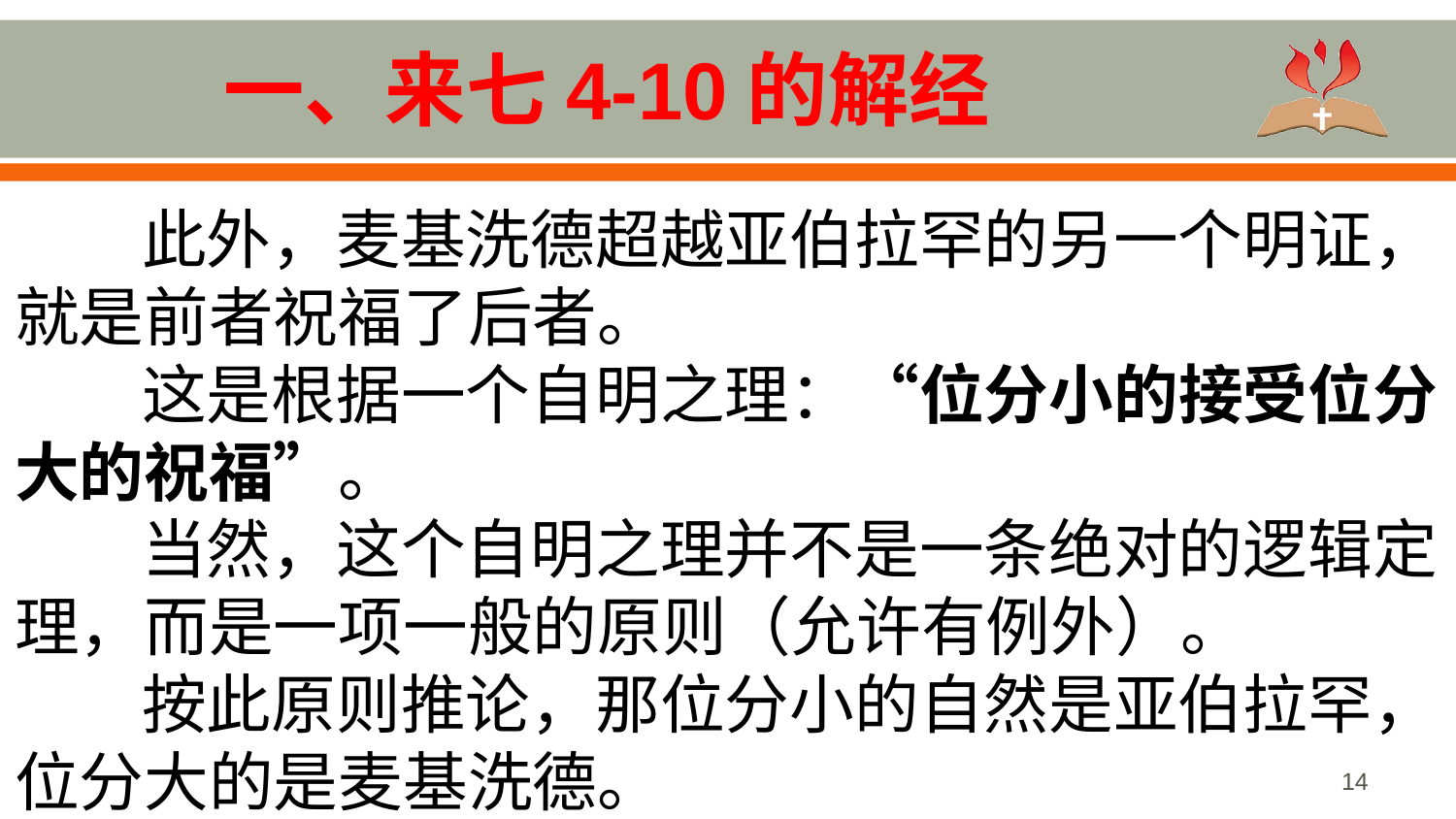

# 一、来七4-10的解经
此外，麦基洗德超越亚伯拉罕的另一个明证，就是前者祝福了后者。
这是根据一个自明之理：“位分小的接受位分大的祝福”。
当然，这个自明之理并不是一条绝对的逻辑定理，而是一项一般的原则（允许有例外）。
按此原则推论，那位分小的自然是亚伯拉罕，位分大的是麦基洗德。

14